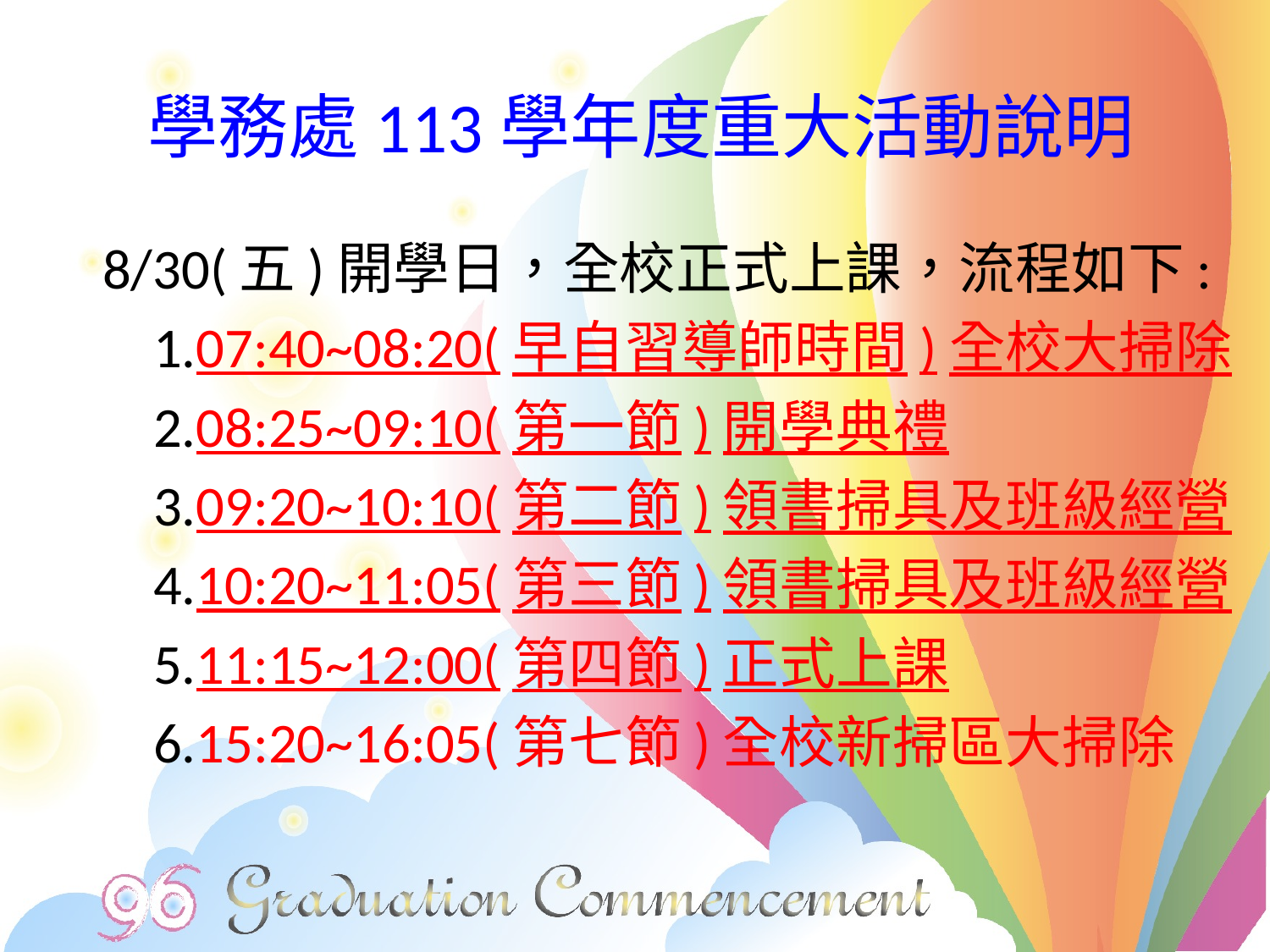

學務處113學年度重大活動說明
       8/30(五)開學日，全校正式上課，流程如下:
           1.07:40~08:20(早自習導師時間)全校大掃除
           2.08:25~09:10(第一節)開學典禮
           3.09:20~10:10(第二節)領書掃具及班級經營
           4.10:20~11:05(第三節)領書掃具及班級經營
           5.11:15~12:00(第四節)正式上課
           6.15:20~16:05(第七節)全校新掃區大掃除